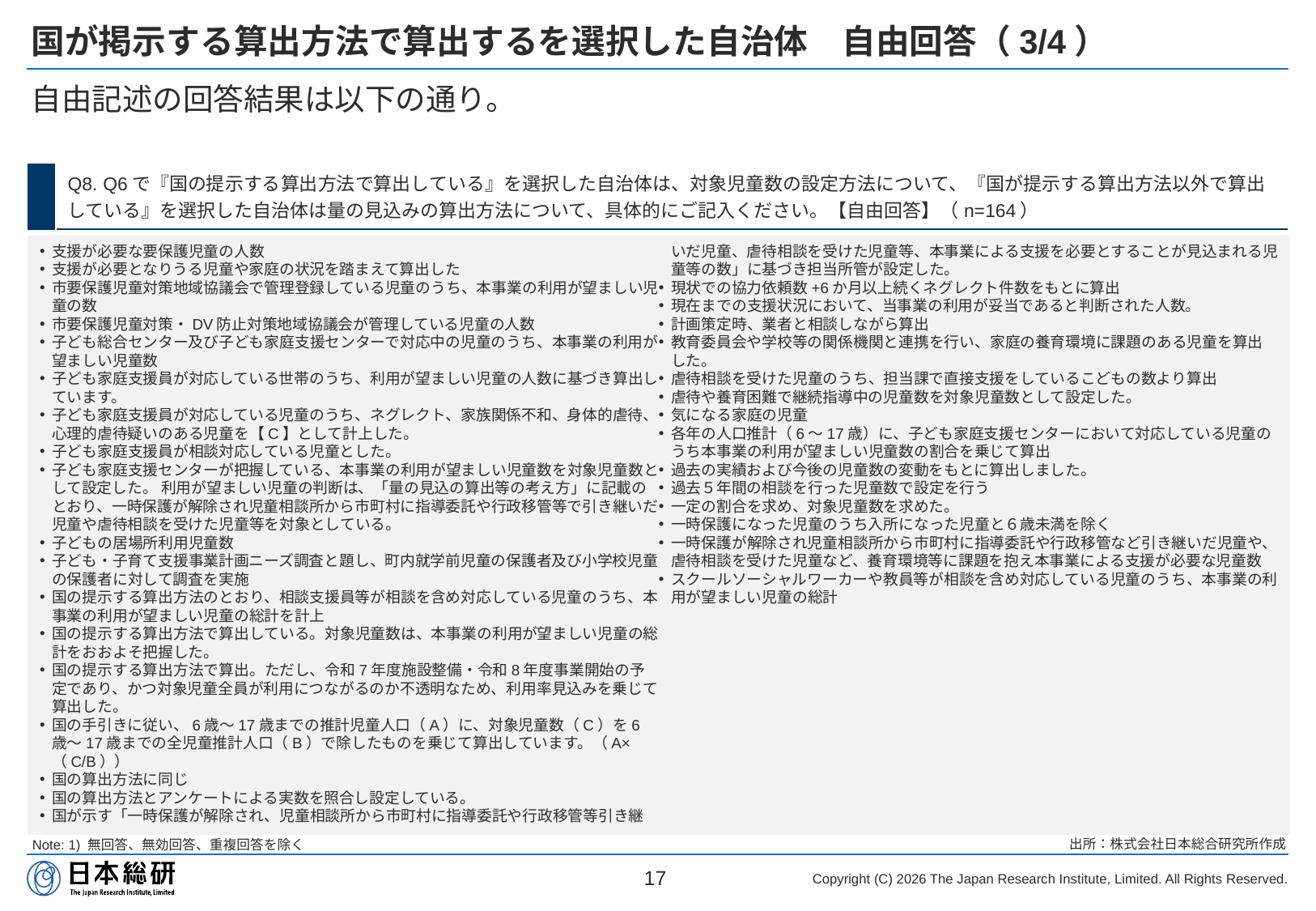

# 国が掲示する算出方法で算出するを選択した自治体　自由回答（3/4）
自由記述の回答結果は以下の通り。
|  | Q8. Q6で『国の提示する算出方法で算出している』を選択した自治体は、対象児童数の設定方法について、『国が提示する算出方法以外で算出している』を選択した自治体は量の見込みの算出方法について、具体的にご記入ください。【自由回答】（n=164） |
| --- | --- |
支援が必要な要保護児童の人数
支援が必要となりうる児童や家庭の状況を踏まえて算出した
市要保護児童対策地域協議会で管理登録している児童のうち、本事業の利用が望ましい児童の数
市要保護児童対策・DV防止対策地域協議会が管理している児童の人数
子ども総合センター及び子ども家庭支援センターで対応中の児童のうち、本事業の利用が望ましい児童数
子ども家庭支援員が対応している世帯のうち、利用が望ましい児童の人数に基づき算出しています。
子ども家庭支援員が対応している児童のうち、ネグレクト、家族関係不和、身体的虐待、心理的虐待疑いのある児童を【C】として計上した。
子ども家庭支援員が相談対応している児童とした。
子ども家庭支援センターが把握している、本事業の利用が望ましい児童数を対象児童数として設定した。 利用が望ましい児童の判断は、「量の見込の算出等の考え方」に記載のとおり、一時保護が解除され児童相談所から市町村に指導委託や行政移管等で引き継いだ児童や虐待相談を受けた児童等を対象としている。
子どもの居場所利用児童数
子ども・子育て支援事業計画ニーズ調査と題し、町内就学前児童の保護者及び小学校児童の保護者に対して調査を実施
国の提示する算出方法のとおり、相談支援員等が相談を含め対応している児童のうち、本事業の利用が望ましい児童の総計を計上
国の提示する算出方法で算出している。対象児童数は、本事業の利用が望ましい児童の総計をおおよそ把握した。
国の提示する算出方法で算出。ただし、令和7年度施設整備・令和8年度事業開始の予定であり、かつ対象児童全員が利用につながるのか不透明なため、利用率見込みを乗じて算出した。
国の手引きに従い、6歳～17歳までの推計児童人口（A）に、対象児童数（C）を6歳～17歳までの全児童推計人口（B）で除したものを乗じて算出しています。（A×（C/B））
国の算出方法に同じ
国の算出方法とアンケートによる実数を照合し設定している。
国が示す「一時保護が解除され、児童相談所から市町村に指導委託や行政移管等引き継いだ児童、虐待相談を受けた児童等、本事業による支援を必要とすることが見込まれる児童等の数」に基づき担当所管が設定した。
現状での協力依頼数+6か月以上続くネグレクト件数をもとに算出
現在までの支援状況において、当事業の利用が妥当であると判断された人数。
計画策定時、業者と相談しながら算出
教育委員会や学校等の関係機関と連携を行い、家庭の養育環境に課題のある児童を算出した。
虐待相談を受けた児童のうち、担当課で直接支援をしているこどもの数より算出
虐待や養育困難で継続指導中の児童数を対象児童数として設定した。
気になる家庭の児童
各年の人口推計（6～17歳）に、子ども家庭支援センターにおいて対応している児童のうち本事業の利用が望ましい児童数の割合を乗じて算出
過去の実績および今後の児童数の変動をもとに算出しました。
過去５年間の相談を行った児童数で設定を行う
一定の割合を求め、対象児童数を求めた。
一時保護になった児童のうち入所になった児童と６歳未満を除く
一時保護が解除され児童相談所から市町村に指導委託や行政移管など引き継いだ児童や、虐待相談を受けた児童など、養育環境等に課題を抱え本事業による支援が必要な児童数
スクールソーシャルワーカーや教員等が相談を含め対応している児童のうち、本事業の利用が望ましい児童の総計
出所：株式会社日本総合研究所作成
Note: 1) 無回答、無効回答、重複回答を除く